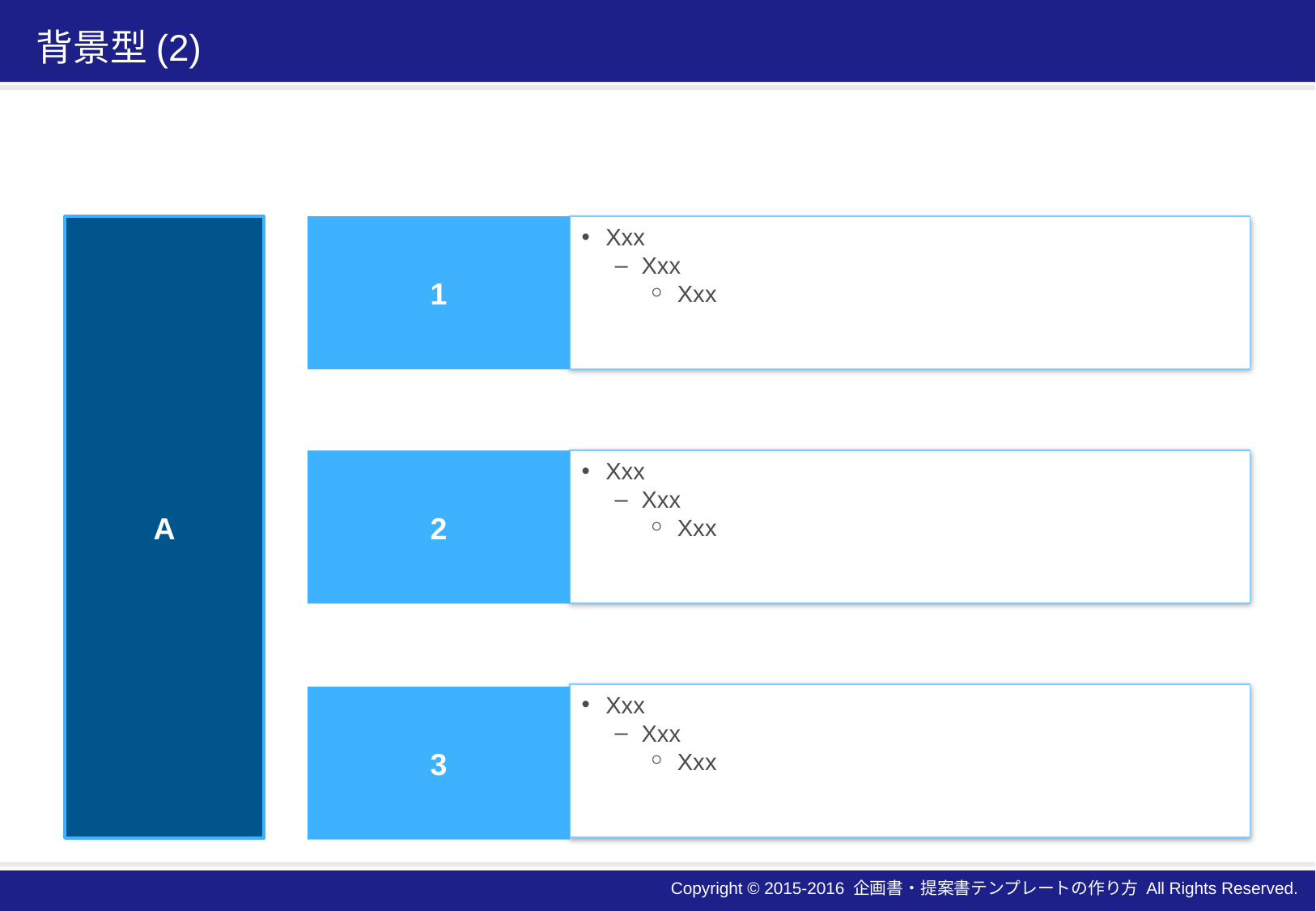

# 背景型(2)
1
A
Xxx
Xxx
Xxx
Xxx
Xxx
Xxx
2
Xxx
Xxx
Xxx
3